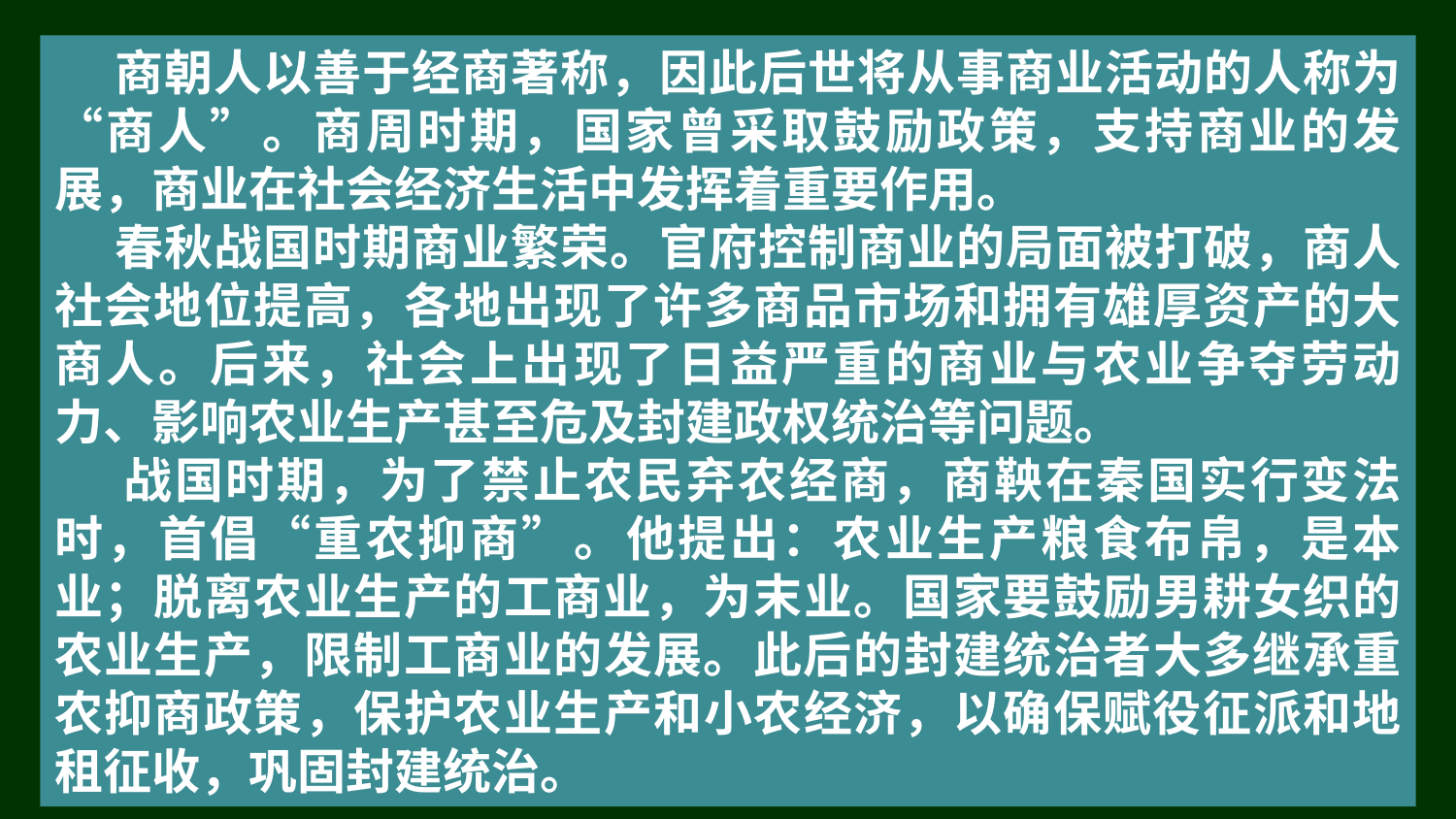

商朝人以善于经商著称，因此后世将从事商业活动的人称为“商人”。商周时期，国家曾采取鼓励政策，支持商业的发展，商业在社会经济生活中发挥着重要作用。
    春秋战国时期商业繁荣。官府控制商业的局面被打破，商人社会地位提高，各地出现了许多商品市场和拥有雄厚资产的大商人。后来，社会上出现了日益严重的商业与农业争夺劳动力、影响农业生产甚至危及封建政权统治等问题。
    战国时期，为了禁止农民弃农经商，商鞅在秦国实行变法时，首倡“重农抑商”。他提出：农业生产粮食布帛，是本业；脱离农业生产的工商业，为末业。国家要鼓励男耕女织的农业生产，限制工商业的发展。此后的封建统治者大多继承重农抑商政策，保护农业生产和小农经济，以确保赋役征派和地租征收，巩固封建统治。